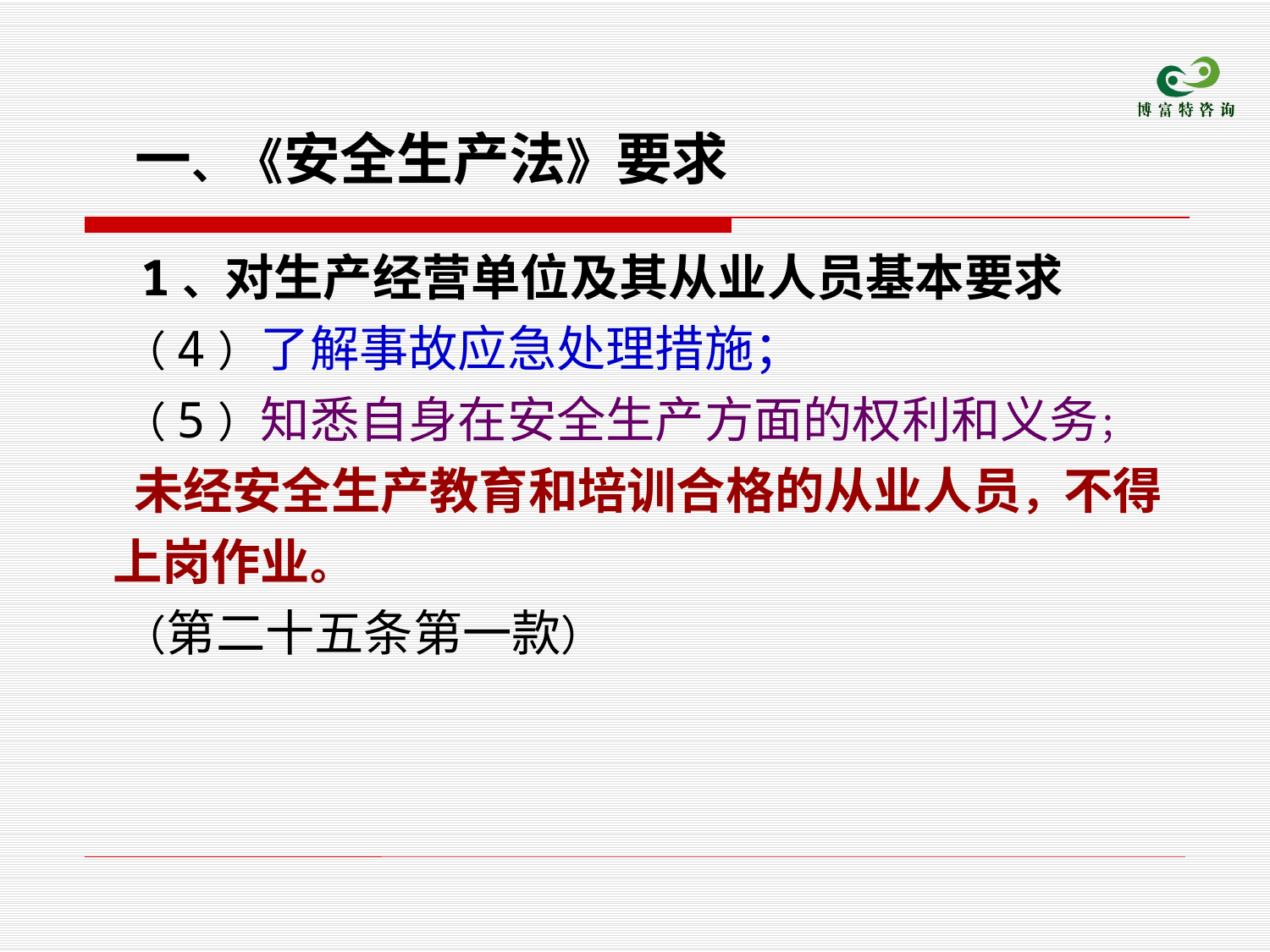

一、《安全生产法》要求
　      1、对生产经营单位及其从业人员基本要求
       （4）了解事故应急处理措施；
       （5）知悉自身在安全生产方面的权利和义务；
        未经安全生产教育和培训合格的从业人员，不得上岗作业。
       （第二十五条第一款）